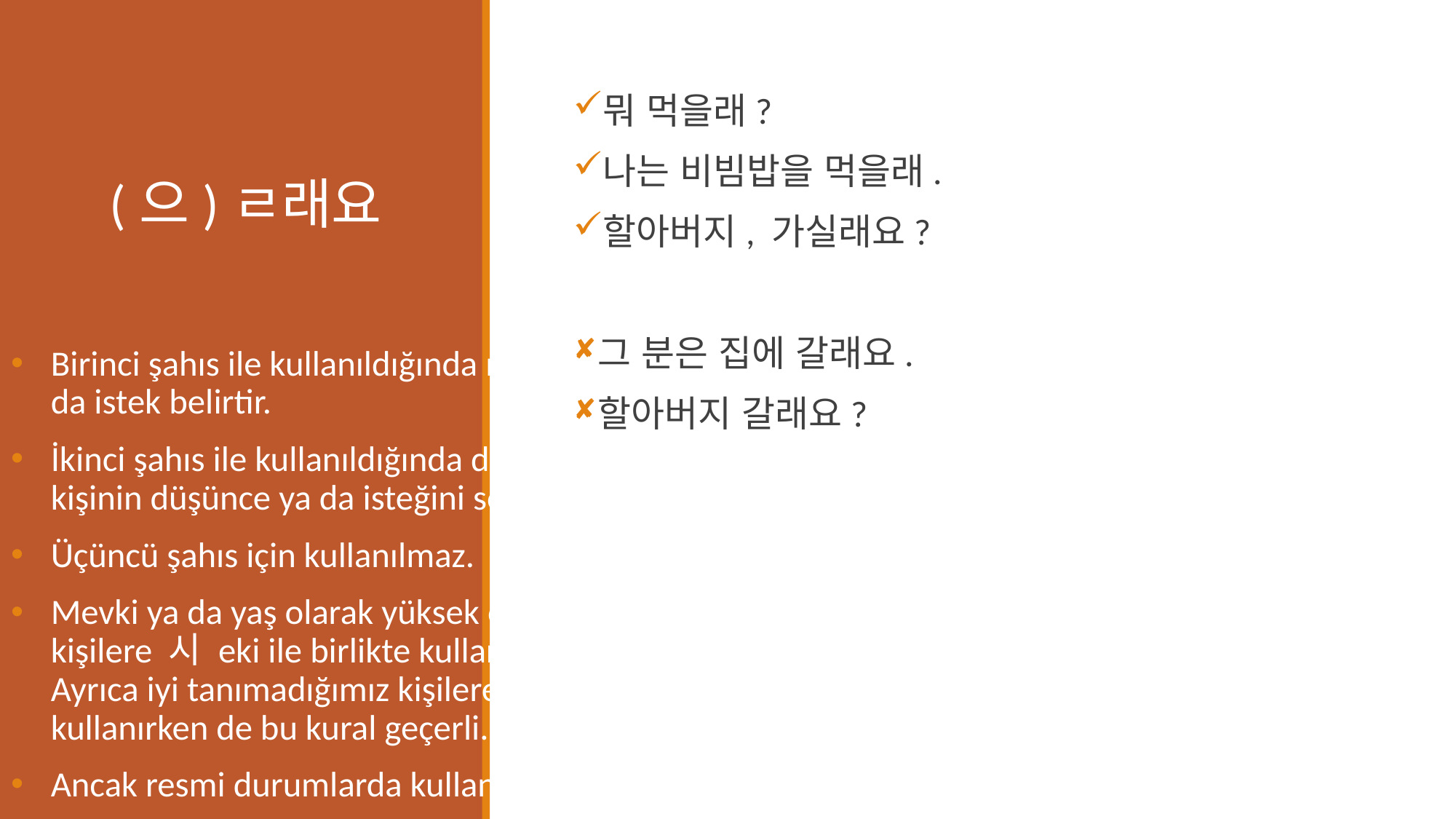

# (으)ㄹ래요
뭐 먹을래?
나는 비빔밥을 먹을래.
할아버지, 가실래요?

그 분은 집에 갈래요.
할아버지 갈래요?
Birinci şahıs ile kullanıldığında niyet ya da istek belirtir.
İkinci şahıs ile kullanıldığında dinleyen kişinin düşünce ya da isteğini sorar.
Üçüncü şahıs için kullanılmaz.
Mevki ya da yaş olarak yüksek olan kişilere 시 eki ile birlikte kullanılır. Ayrıca iyi tanımadığımız kişilere kullanırken de bu kural geçerli.
Ancak resmi durumlarda kullanılmaz.